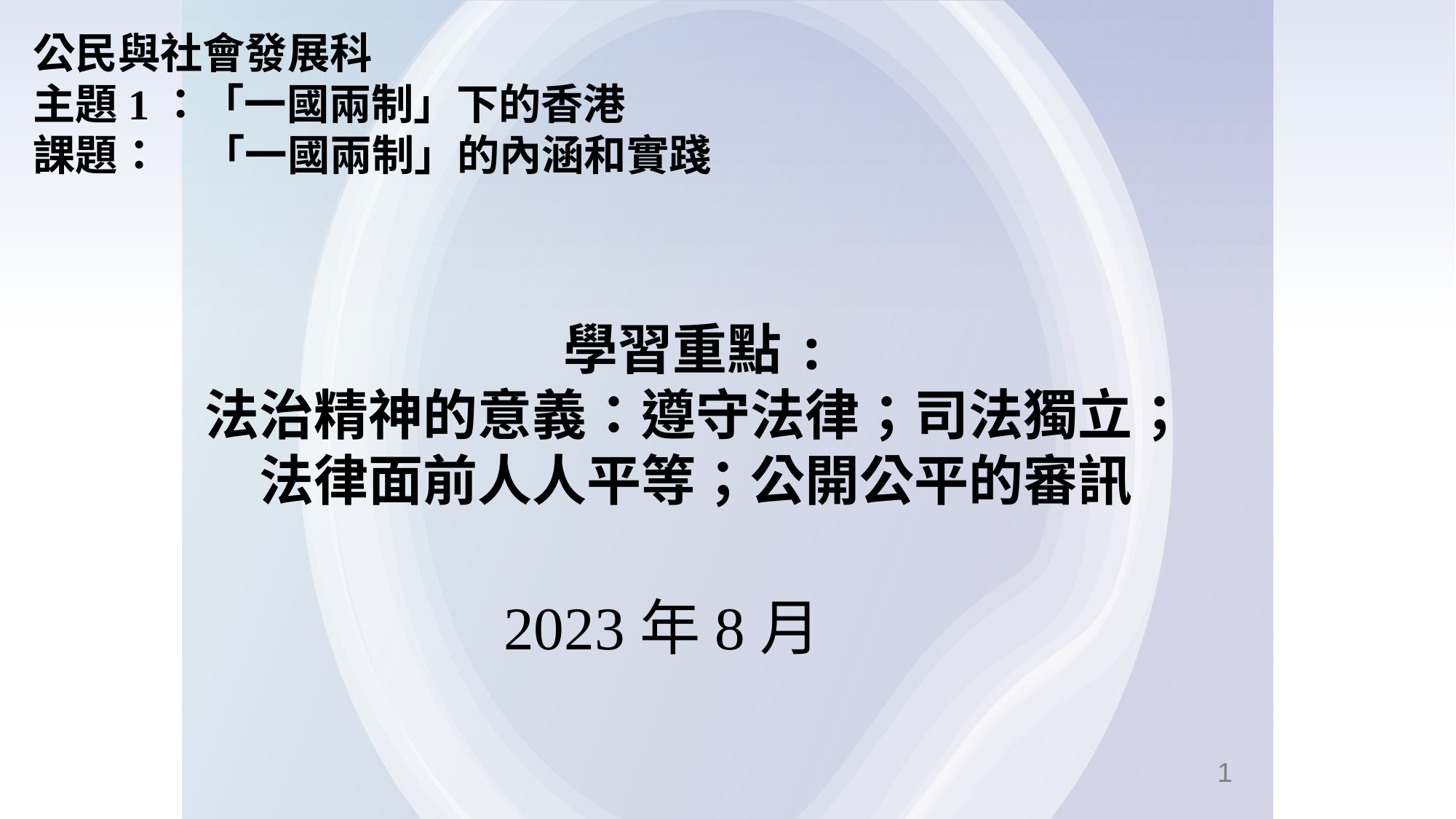

公民與社會發展科
主題1：「一國兩制」下的香港
課題：　「一國兩制」的內涵和實踐
學習重點:
法治精神的意義：遵守法律；司法獨立；法律面前人人平等；公開公平的審訊
2023年8月
1